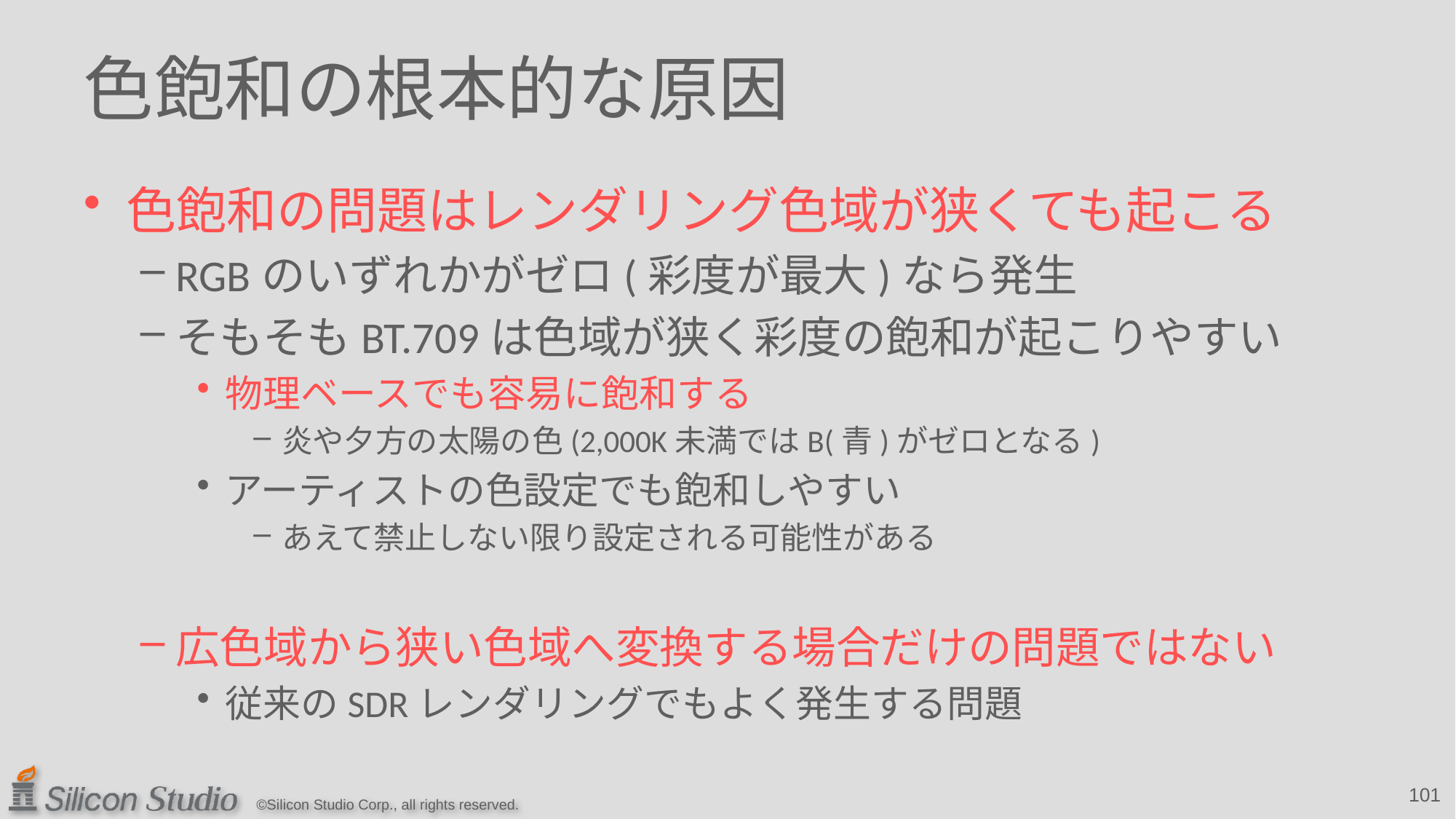

# 色飽和の根本的な原因
色飽和の問題はレンダリング色域が狭くても起こる
RGBのいずれかがゼロ(彩度が最大)なら発生
そもそもBT.709は色域が狭く彩度の飽和が起こりやすい
物理ベースでも容易に飽和する
炎や夕方の太陽の色(2,000K未満ではB(青)がゼロとなる)
アーティストの色設定でも飽和しやすい
あえて禁止しない限り設定される可能性がある

広色域から狭い色域へ変換する場合だけの問題ではない
従来のSDRレンダリングでもよく発生する問題
101